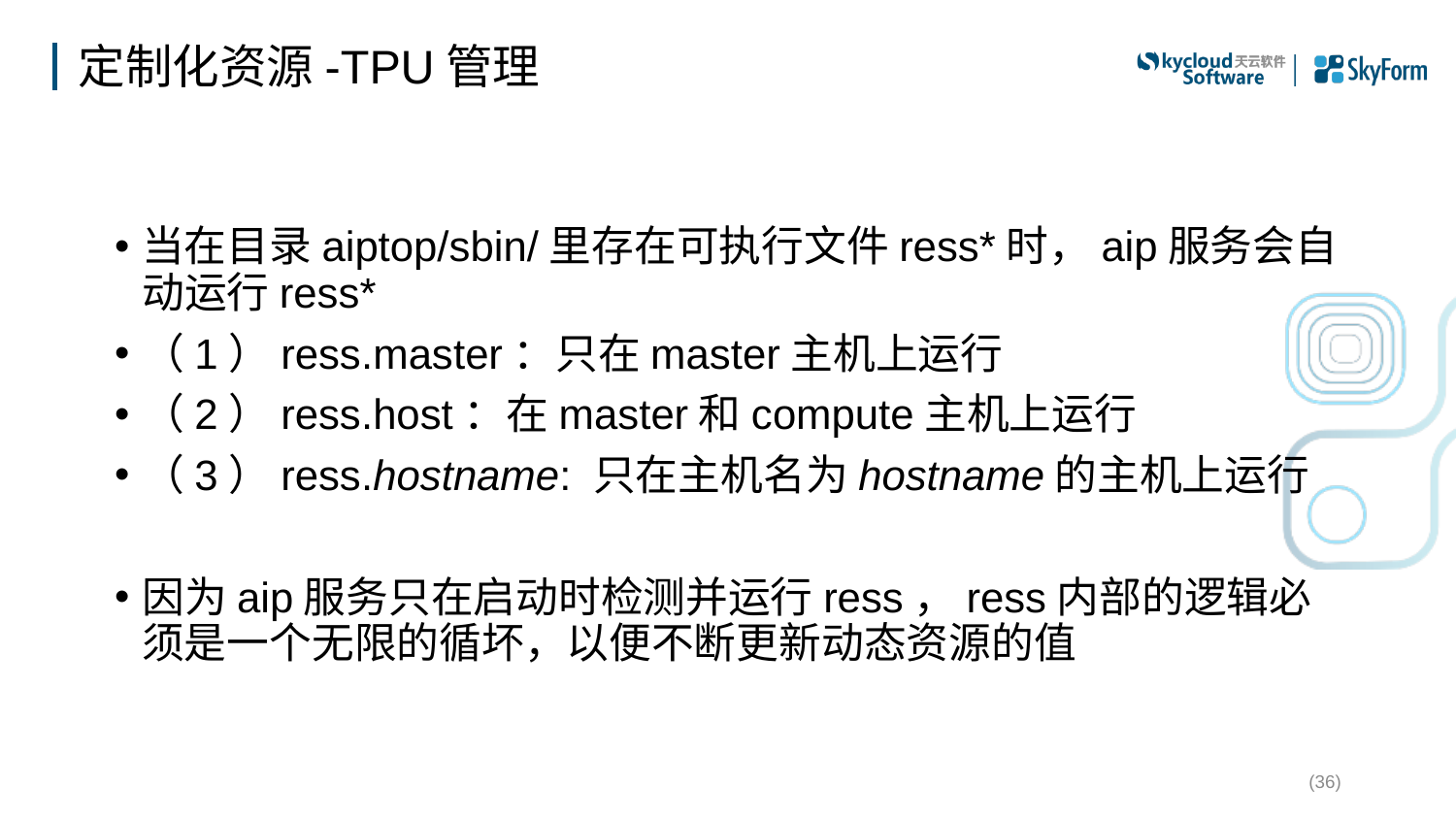

# 定制化资源-TPU管理
当在目录aiptop/sbin/里存在可执行文件ress*时，aip服务会自动运行ress*
（1）ress.master：只在master主机上运行
（2）ress.host：在master和compute主机上运行
（3）ress.hostname: 只在主机名为hostname的主机上运行

因为aip服务只在启动时检测并运行ress，ress内部的逻辑必须是一个无限的循坏，以便不断更新动态资源的值

(36)